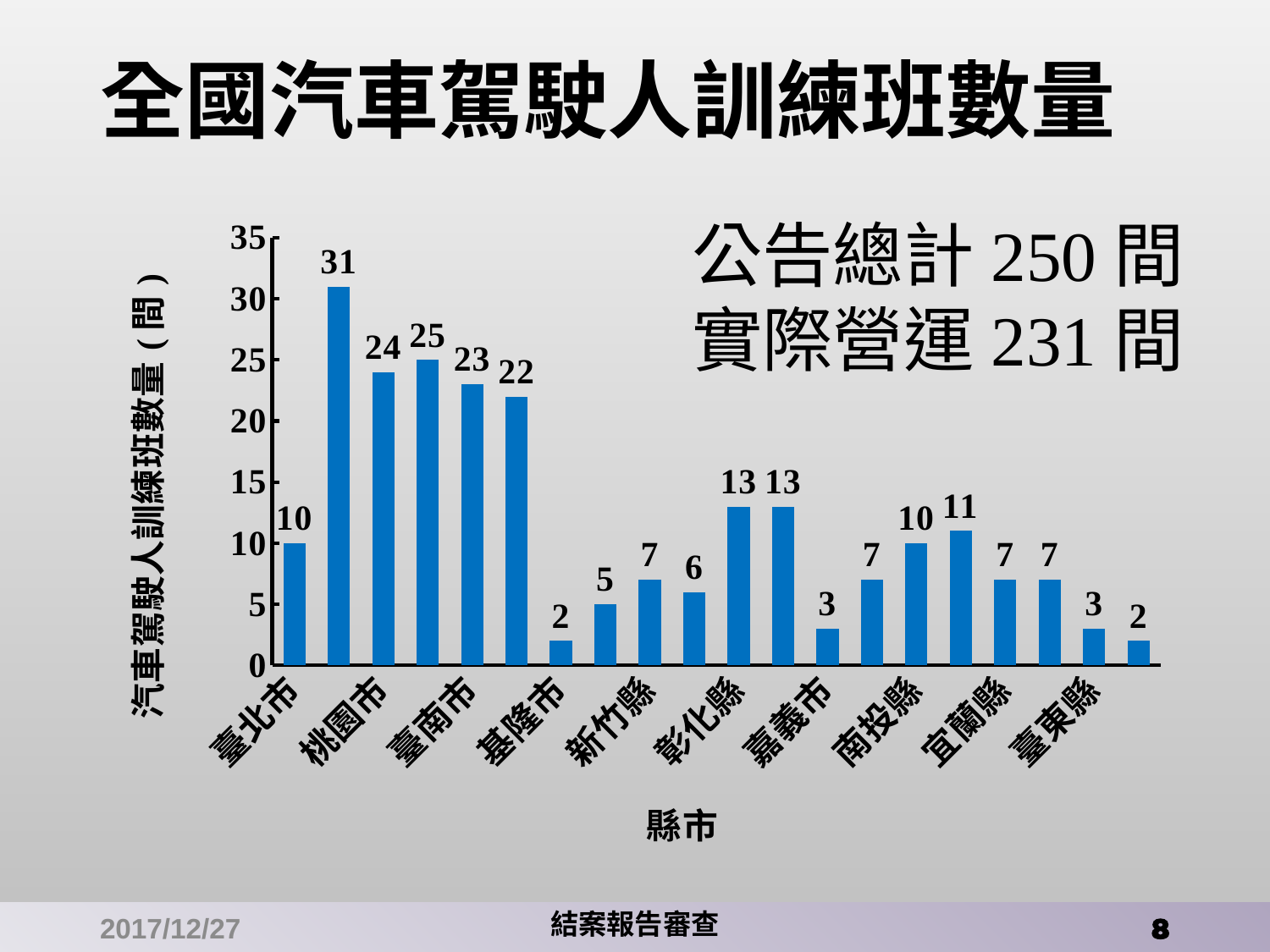

# 全國汽車駕駛人訓練班數量

### Chart

| Category | 駕訓班數量 |
|---|---|
| 臺北市 | 10.0 |
| 新北市 | 31.0 |
| 桃園市 | 24.0 |
| 臺中市 | 25.0 |
| 臺南市 | 23.0 |
| 高雄市 | 22.0 |
| 基隆市 | 2.0 |
| 新竹市 | 5.0 |
| 新竹縣 | 7.0 |
| 苗栗縣 | 6.0 |
| 彰化縣 | 13.0 |
| 雲林縣 | 13.0 |
| 嘉義市 | 3.0 |
| 嘉義縣 | 7.0 |
| 南投縣 | 10.0 |
| 屏東縣 | 11.0 |
| 宜蘭縣 | 7.0 |
| 花蓮縣 | 7.0 |
| 臺東縣 | 3.0 |
| 金門縣 | 2.0 |
公告總計250間
實際營運231間
2017/12/27
結案報告審查
8